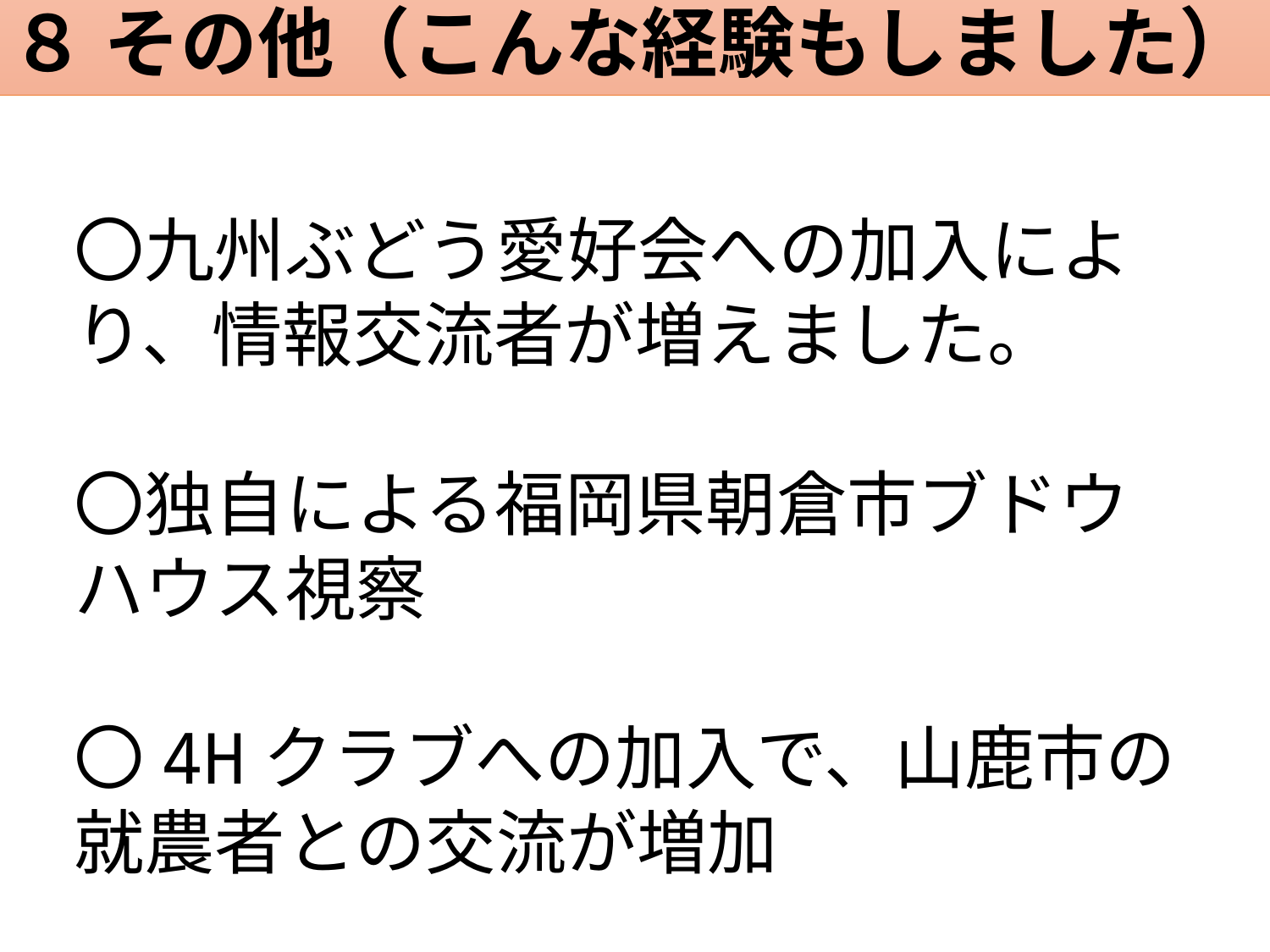

８ その他（こんな経験もしました）
〇九州ぶどう愛好会への加入により、情報交流者が増えました。

〇独自による福岡県朝倉市ブドウハウス視察

〇4Hクラブへの加入で、山鹿市の就農者との交流が増加